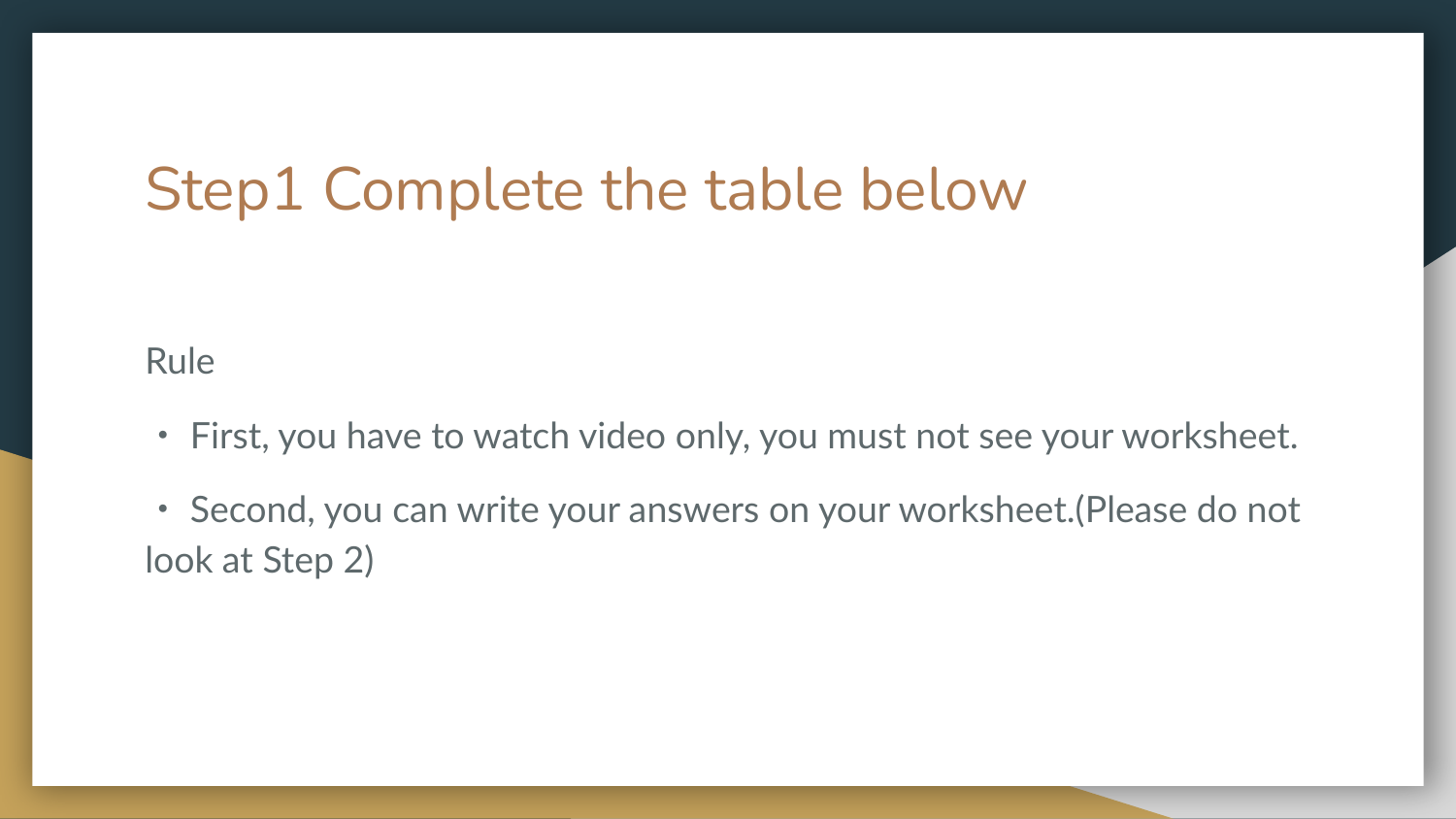

# Step1 Complete the table below
Rule
・First, you have to watch video only, you must not see your worksheet.
・Second, you can write your answers on your worksheet.(Please do not look at Step 2)